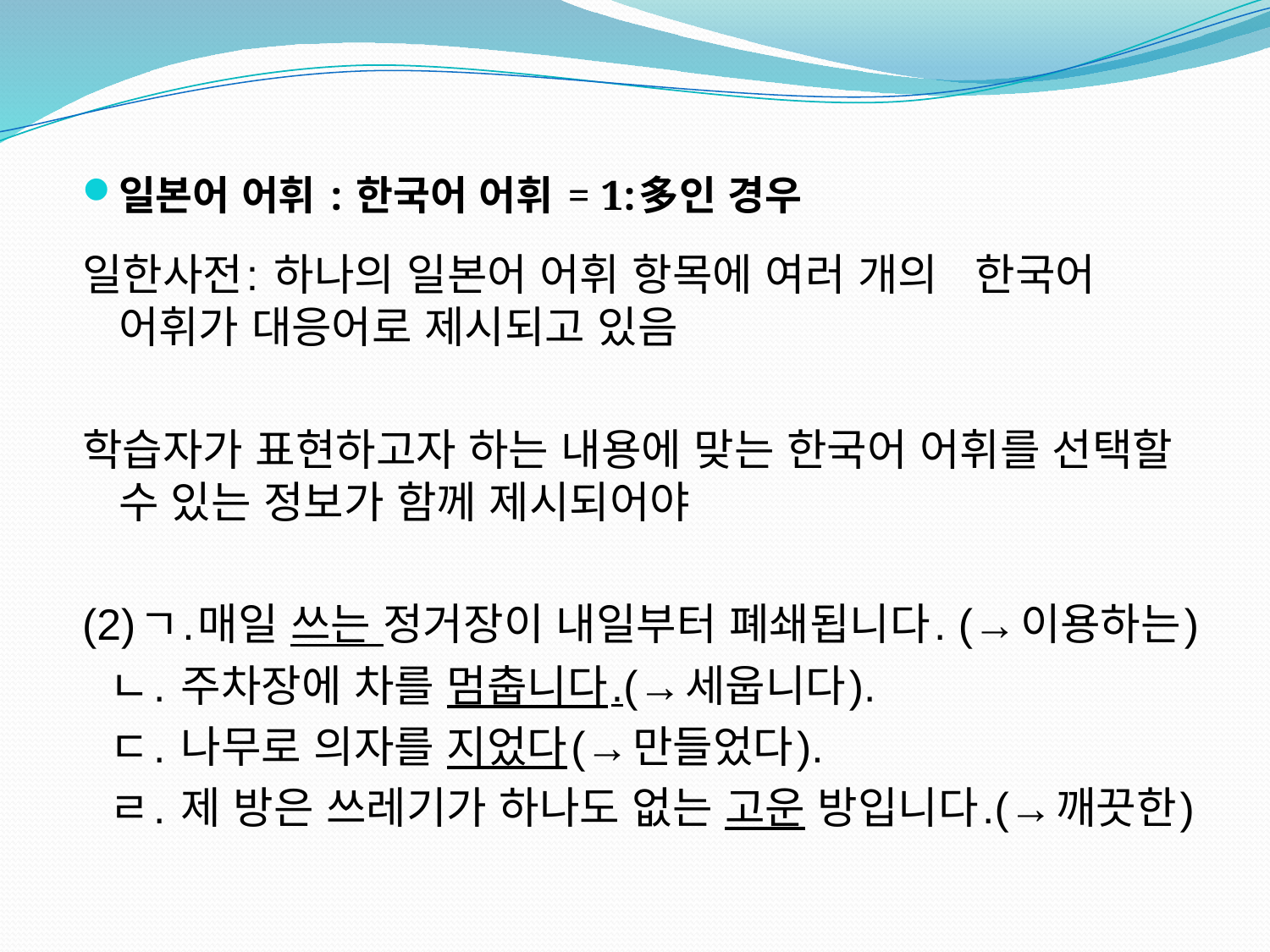

#

일본어 어휘 : 한국어 어휘 = 1:多인 경우

일한사전: 하나의 일본어 어휘 항목에 여러 개의   한국어 어휘가 대응어로 제시되고 있음

학습자가 표현하고자 하는 내용에 맞는 한국어 어휘를 선택할 수 있는 정보가 함께 제시되어야

(2)ㄱ.매일 쓰는 정거장이 내일부터 폐쇄됩니다. (→이용하는)
  ㄴ. 주차장에 차를 멈춥니다.(→세웁니다).
  ㄷ. 나무로 의자를 지었다(→만들었다).
  ㄹ. 제 방은 쓰레기가 하나도 없는 고운 방입니다.(→깨끗한)